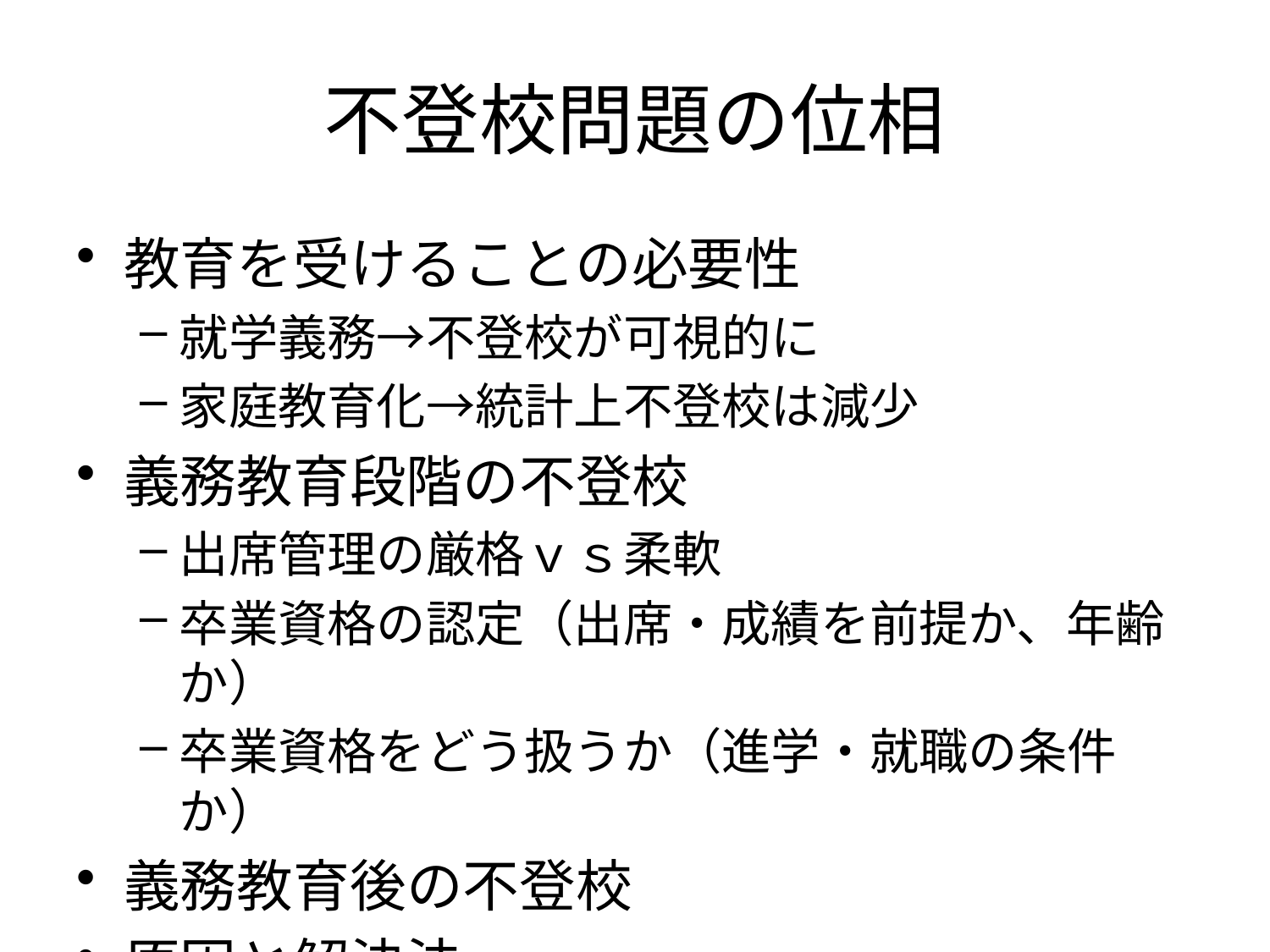

# 不登校問題の位相
教育を受けることの必要性
就学義務→不登校が可視的に
家庭教育化→統計上不登校は減少
義務教育段階の不登校
出席管理の厳格ｖｓ柔軟
卒業資格の認定（出席・成績を前提か、年齢か）
卒業資格をどう扱うか（進学・就職の条件か）
義務教育後の不登校
原因と解決法